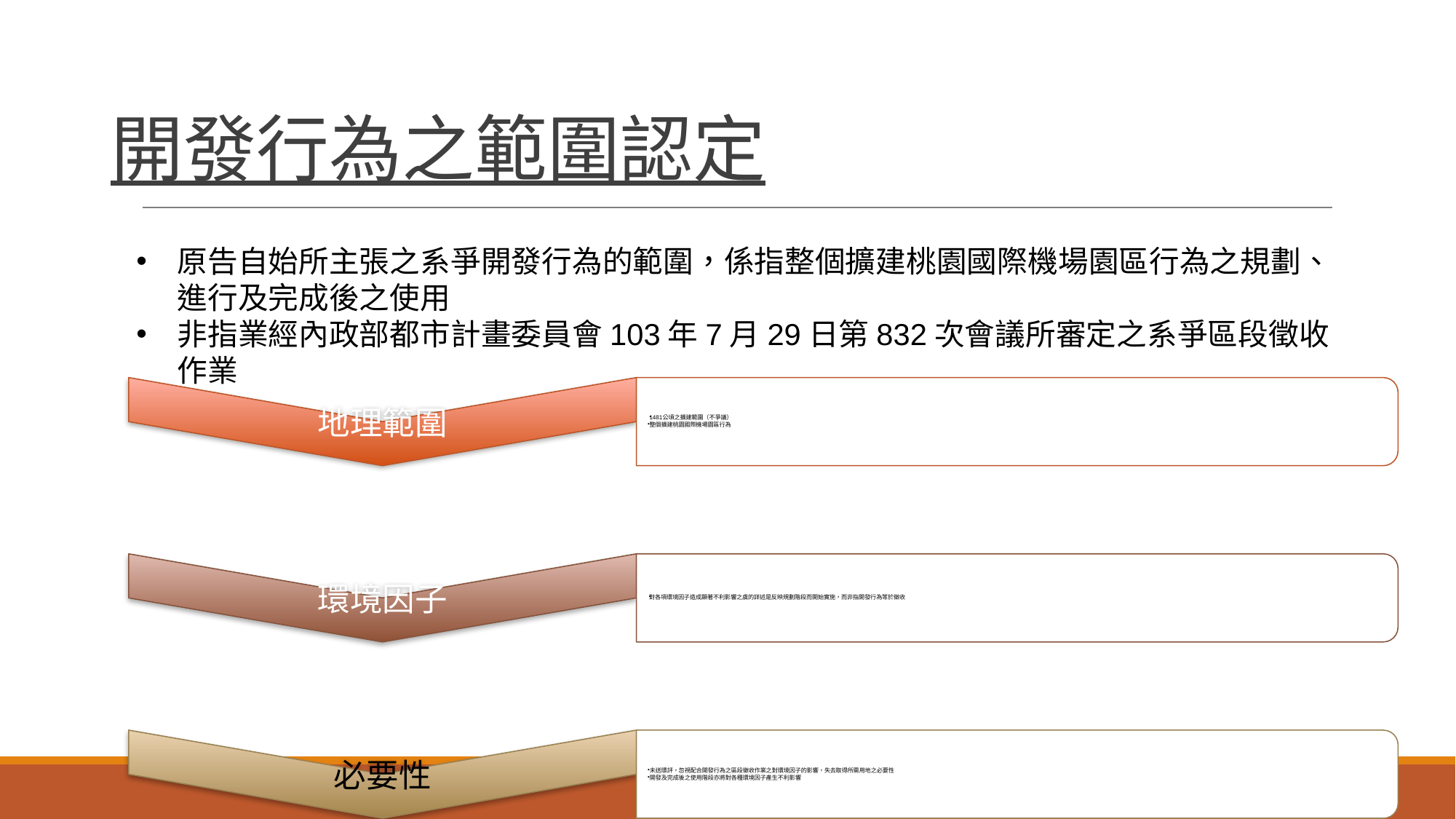

# 開發行為之範圍認定
原告自始所主張之系爭開發行為的範圍，係指整個擴建桃園國際機場園區行為之規劃、進行及完成後之使用
非指業經內政部都市計畫委員會103年7月29日第832次會議所審定之系爭區段徵收作業

地理範圍
1481公頃之擴建範圍（不爭議）
整個擴建桃園國際機場園區行為
環境因子
對各項環境因子造成顯著不利影響之虞的詳述是反映規劃階段而開始實施，而非指開發行為等於徵收
必要性
開發及完成後之使用階段亦將對各種環境因子產生不利影響
未送環評，忽視配合開發行為之區段徵收作業之對環境因子的影響，失去取得所需用地之必要性